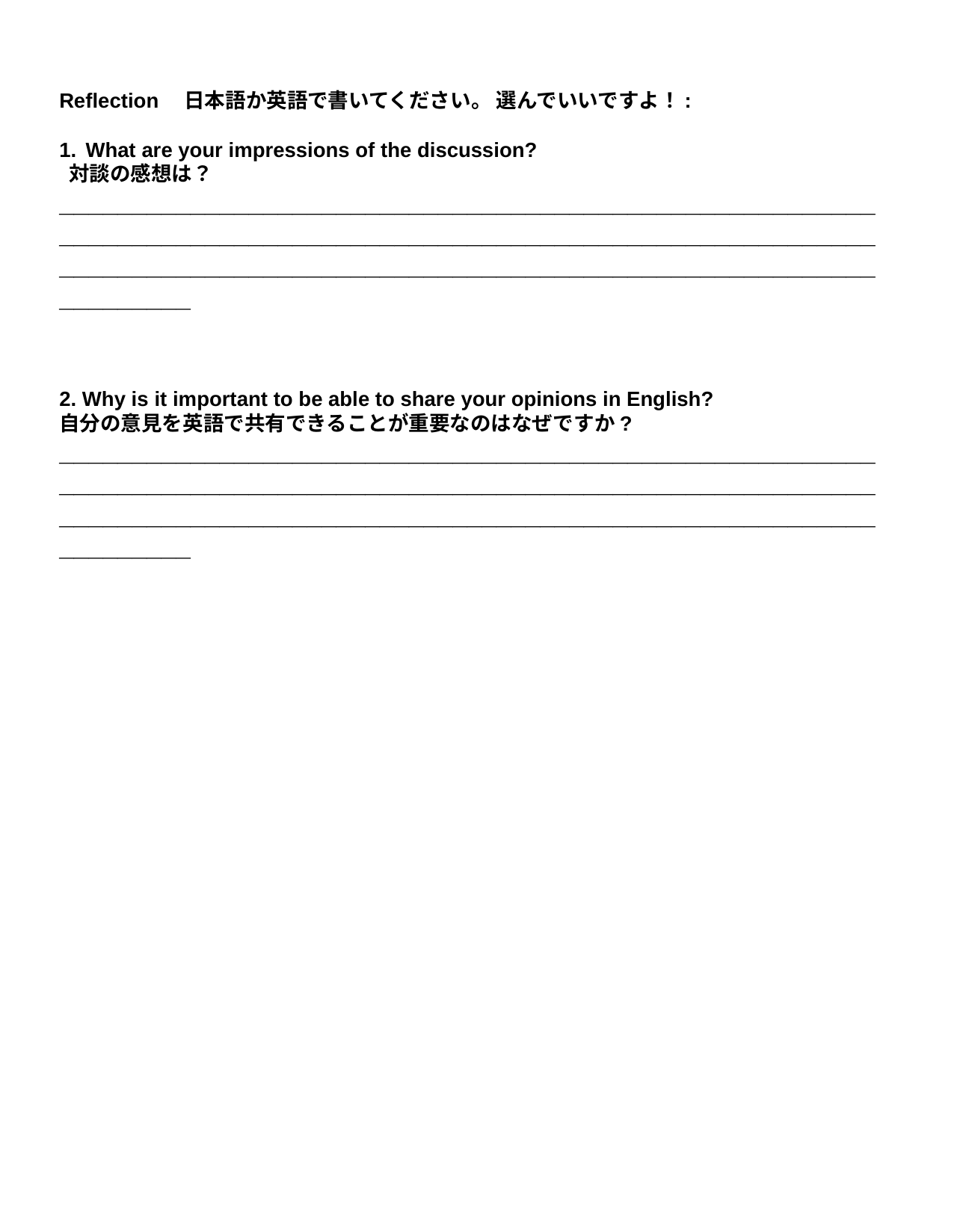

Reflection　日本語か英語で書いてください。 選んでいいですよ！:

What are your impressions of the discussion?
 対談の感想は？
_________________________________________________________________________________________________________________________________________________________________________________

2. Why is it important to be able to share your opinions in English?
自分の意見を英語で共有できることが重要なのはなぜですか?
_________________________________________________________________________________________________________________________________________________________________________________